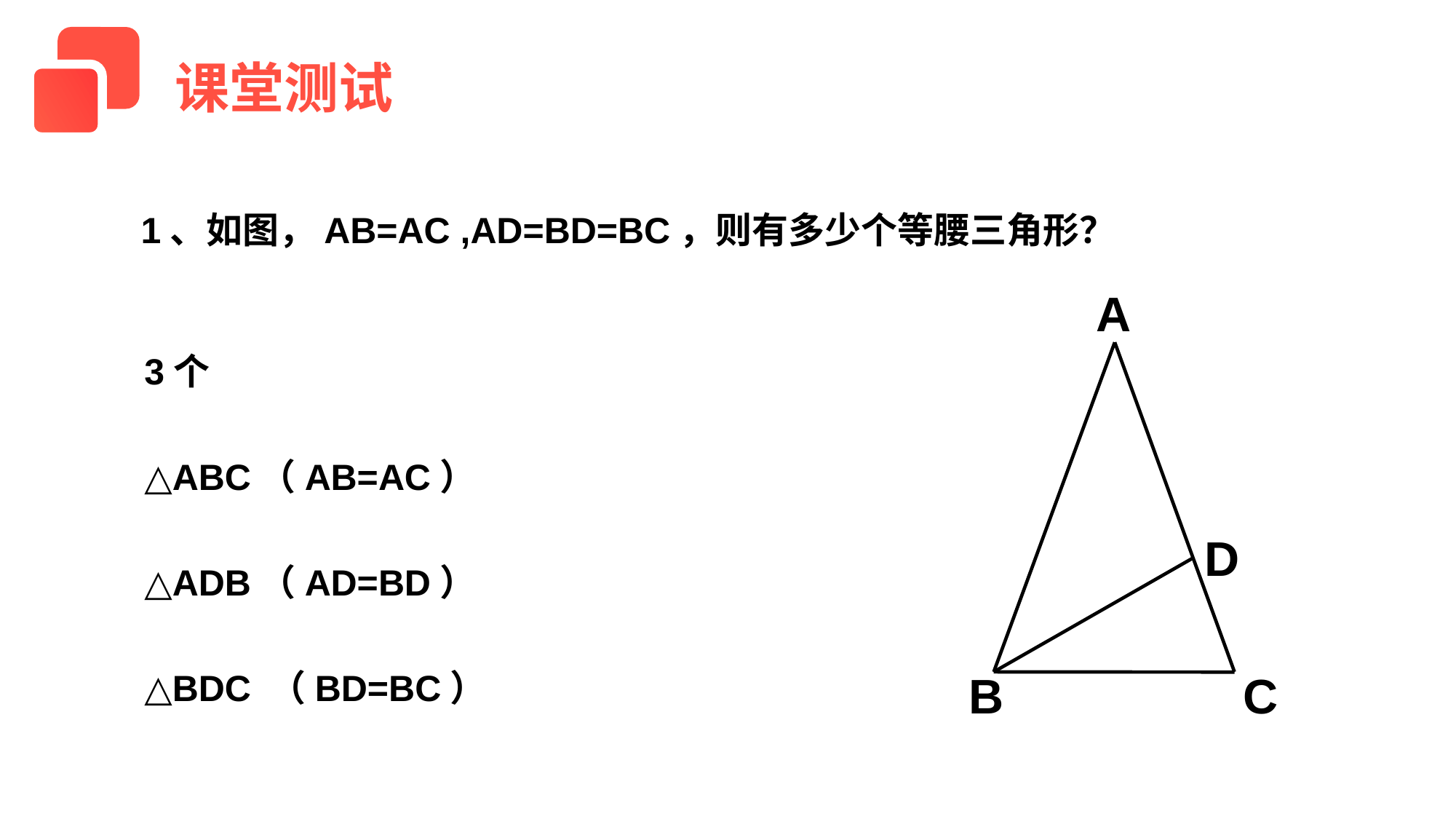

课堂测试
1、如图，AB=AC ,AD=BD=BC，则有多少个等腰三角形？
A

D

B
C

3个
△ABC（AB=AC）
△ADB（AD=BD）
△BDC （BD=BC）